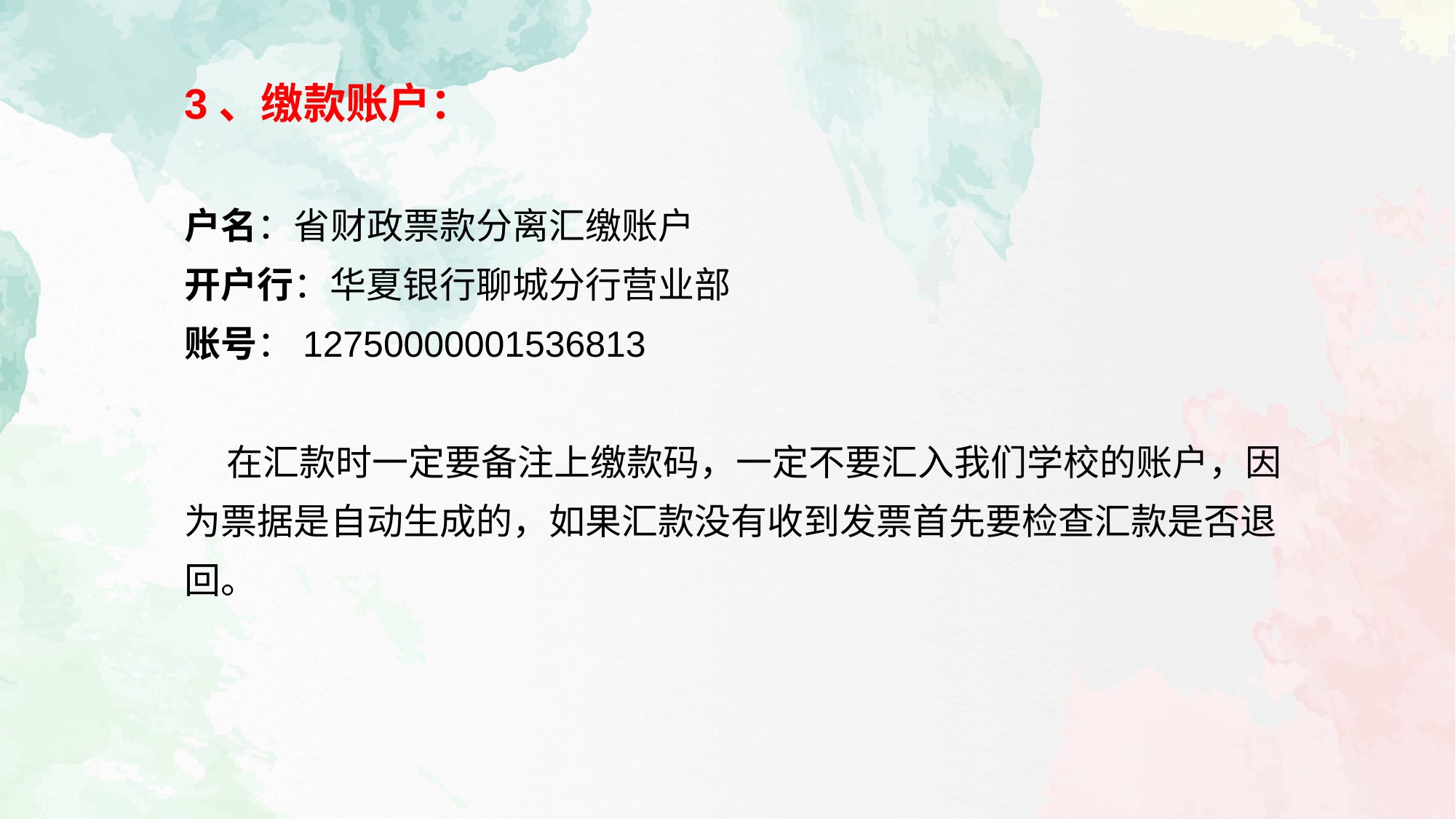

3、缴款账户：

户名：省财政票款分离汇缴账户
开户行：华夏银行聊城分行营业部
账号：12750000001536813

    在汇款时一定要备注上缴款码，一定不要汇入我们学校的账户，因为票据是自动生成的，如果汇款没有收到发票首先要检查汇款是否退回。